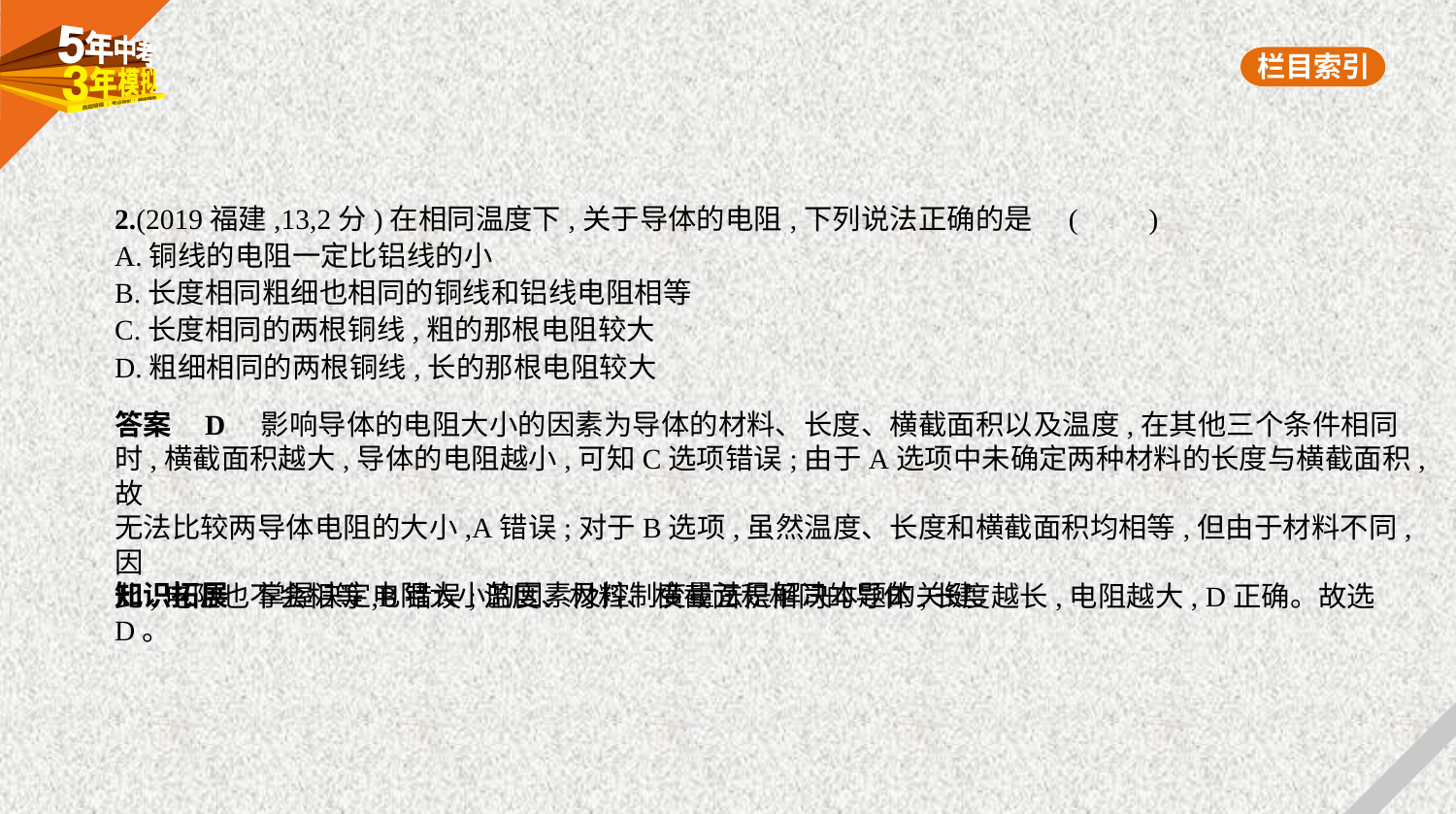

2.(2019福建,13,2分)在相同温度下,关于导体的电阻,下列说法正确的是 (　　)
A.铜线的电阻一定比铝线的小
B.长度相同粗细也相同的铜线和铝线电阻相等
C.长度相同的两根铜线,粗的那根电阻较大
D.粗细相同的两根铜线,长的那根电阻较大
答案    D　影响导体的电阻大小的因素为导体的材料、长度、横截面积以及温度,在其他三个条件相同
时,横截面积越大,导体的电阻越小,可知C选项错误;由于A选项中未确定两种材料的长度与横截面积,故
无法比较两导体电阻的大小,A错误;对于B选项,虽然温度、长度和横截面积均相等,但由于材料不同,因
此,电阻也不会相等,B错误;温度、材料、横截面积相同的导体,长度越长,电阻越大, D正确。故选D。
知识拓展　掌握决定电阻大小的因素及控制变量法是解决本题的关键。